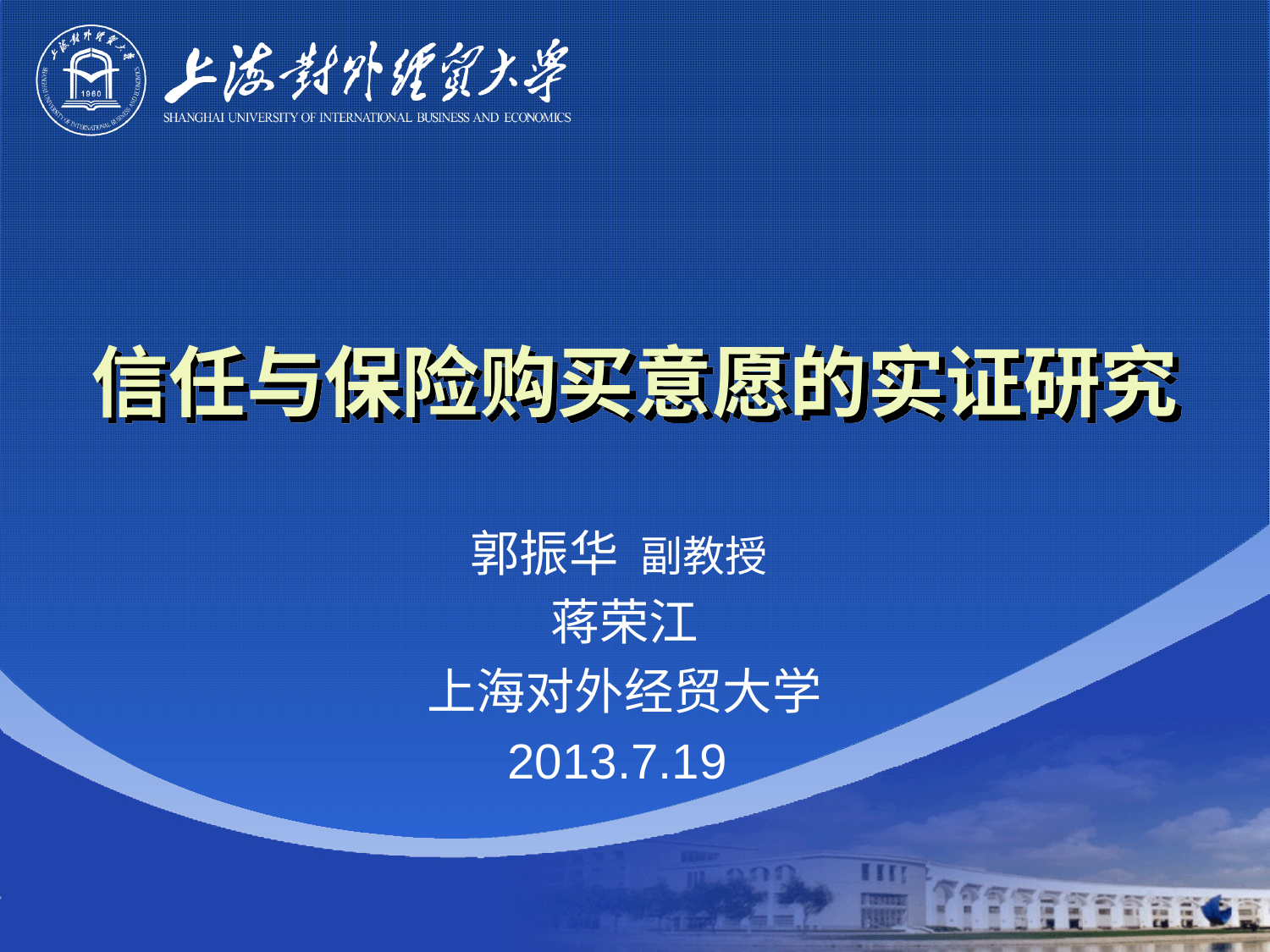

# 信任与保险购买意愿的实证研究
郭振华  副教授
蒋荣江
上海对外经贸大学
2013.7.19